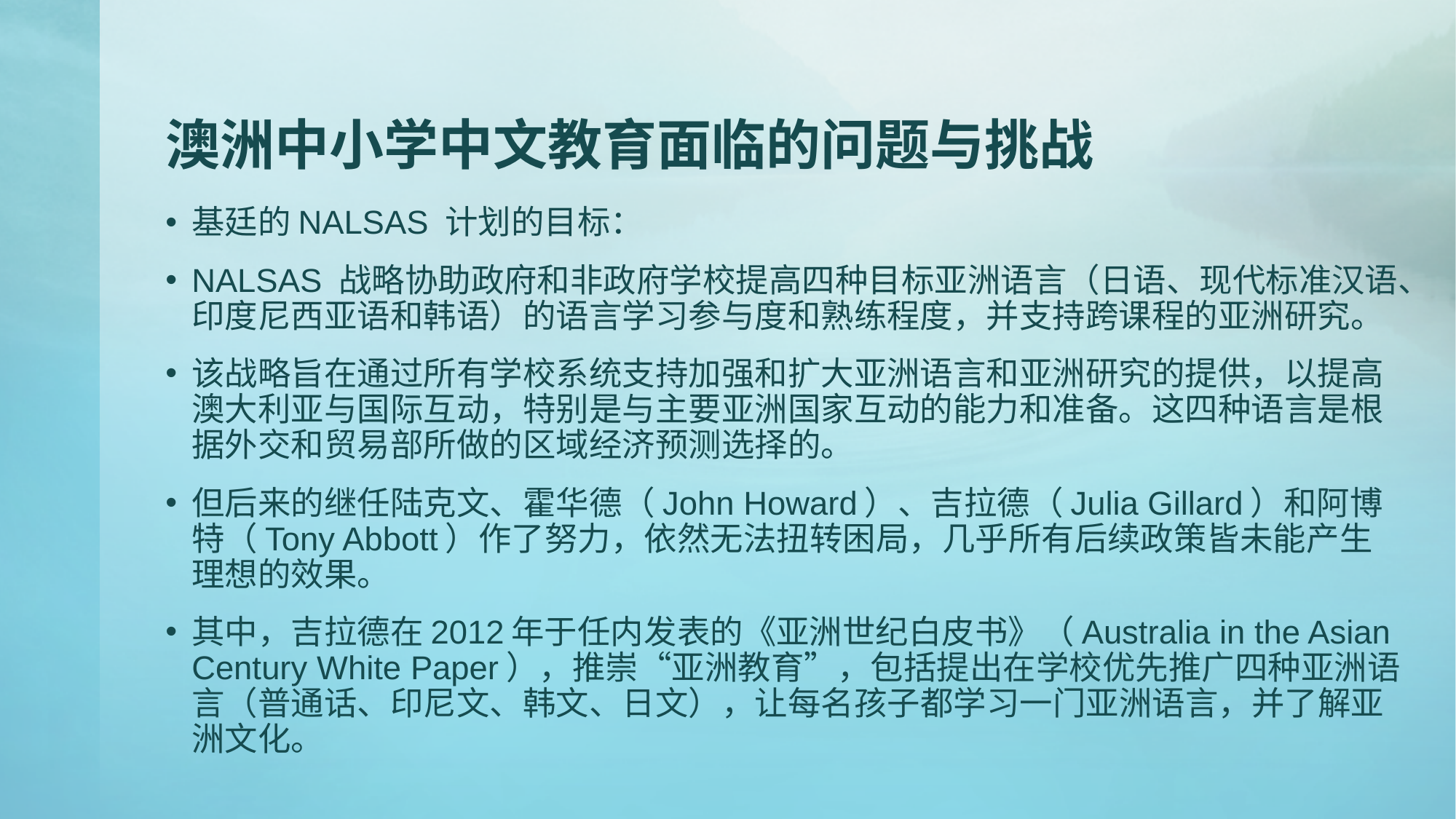

# 澳洲中小学中文教育面临的问题与挑战
基廷的NALSAS 计划的目标：
NALSAS 战略协助政府和非政府学校提高四种目标亚洲语言（日语、现代标准汉语、印度尼西亚语和韩语）的语言学习参与度和熟练程度，并支持跨课程的亚洲研究。
该战略旨在通过所有学校系统支持加强和扩大亚洲语言和亚洲研究的提供，以提高澳大利亚与国际互动，特别是与主要亚洲国家互动的能力和准备。这四种语言是根据外交和贸易部所做的区域经济预测选择的。
但后来的继任陆克文、霍华德（John Howard）、吉拉德（Julia Gillard）和阿博特（Tony Abbott）作了努力，依然无法扭转困局，几乎所有后续政策皆未能产生理想的效果。
其中，吉拉德在2012年于任内发表的《亚洲世纪白皮书》（Australia in the Asian Century White Paper），推崇“亚洲教育”，包括提出在学校优先推广四种亚洲语言（普通话、印尼文、韩文、日文），让每名孩子都学习一门亚洲语言，并了解亚洲文化。